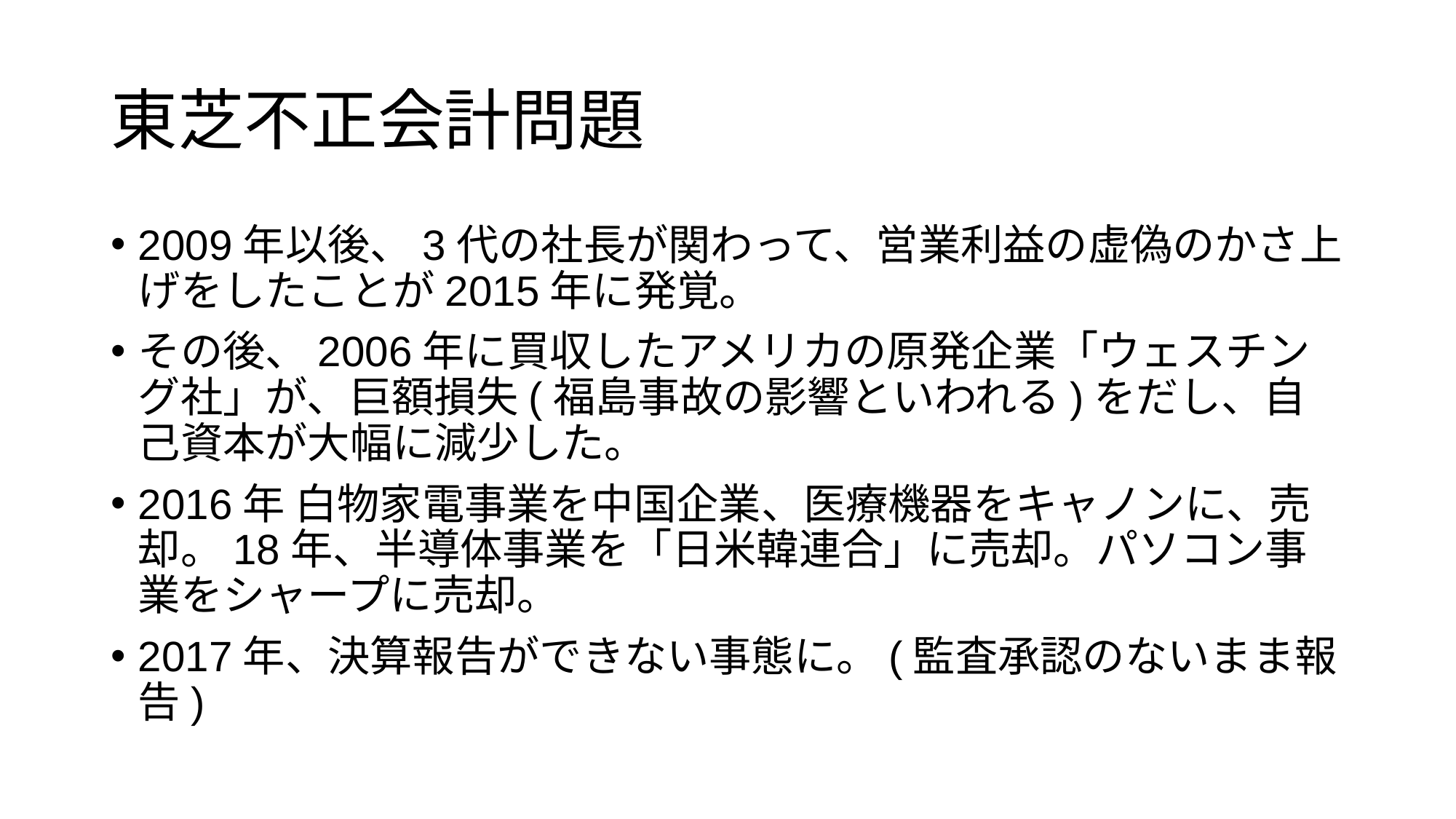

# 東芝不正会計問題
2009年以後、3代の社長が関わって、営業利益の虚偽のかさ上げをしたことが2015年に発覚。
その後、2006年に買収したアメリカの原発企業「ウェスチング社」が、巨額損失(福島事故の影響といわれる)をだし、自己資本が大幅に減少した。
2016年 白物家電事業を中国企業、医療機器をキャノンに、売却。18年、半導体事業を「日米韓連合」に売却。パソコン事業をシャープに売却。
2017年、決算報告ができない事態に。(監査承認のないまま報告)